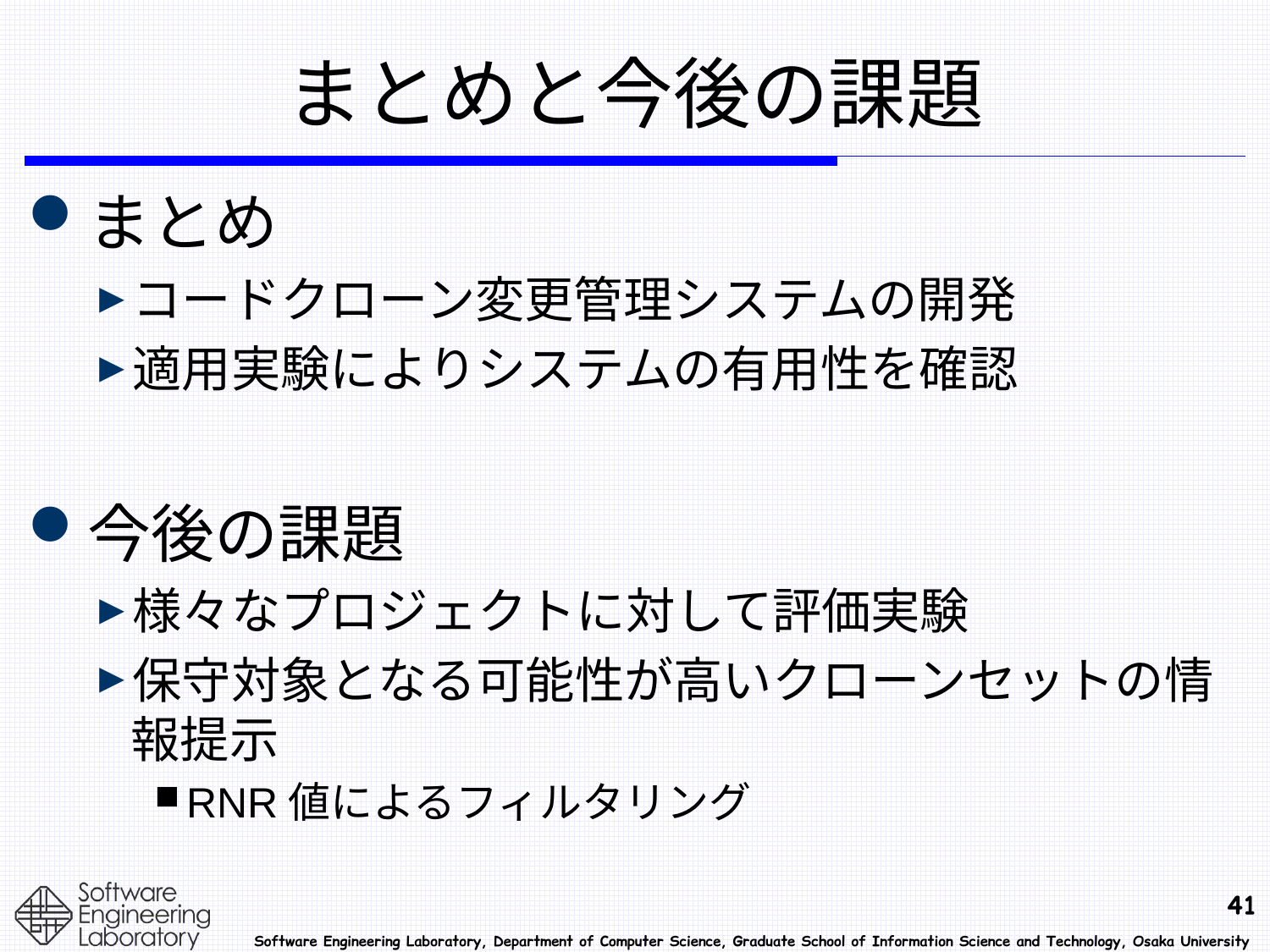

# まとめと今後の課題
まとめ
コードクローン変更管理システムの開発
適用実験によりシステムの有用性を確認

今後の課題
様々なプロジェクトに対して評価実験
保守対象となる可能性が高いクローンセットの情報提示
RNR値によるフィルタリング